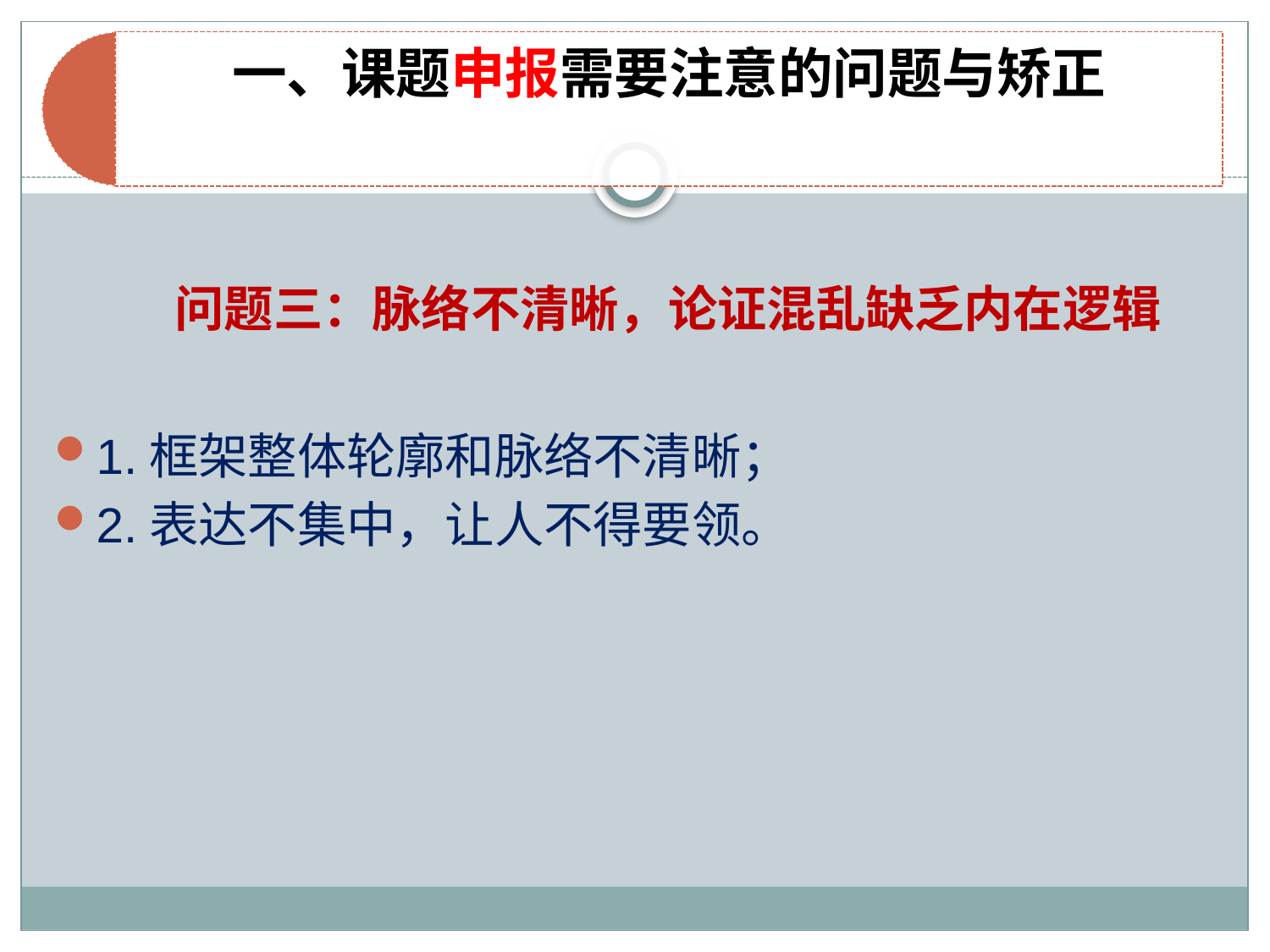

一、课题申报需要注意的问题与矫正
问题三：脉络不清晰，论证混乱缺乏内在逻辑

1.框架整体轮廓和脉络不清晰；
2.表达不集中，让人不得要领。